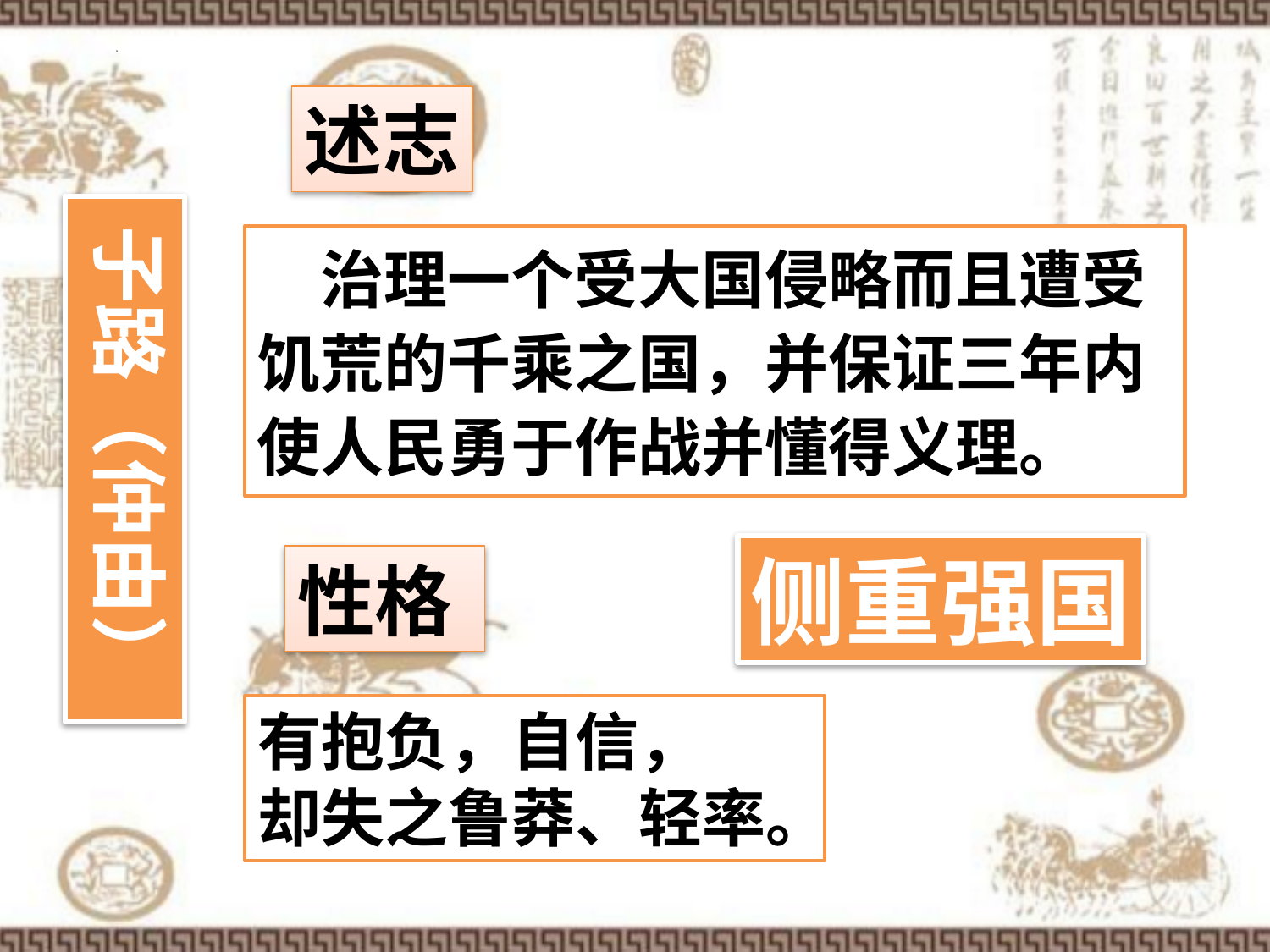

述志
子路（仲由）
　治理一个受大国侵略而且遭受饥荒的千乘之国，并保证三年内使人民勇于作战并懂得义理。
侧重强国
性格
有抱负，自信，
却失之鲁莽、轻率。